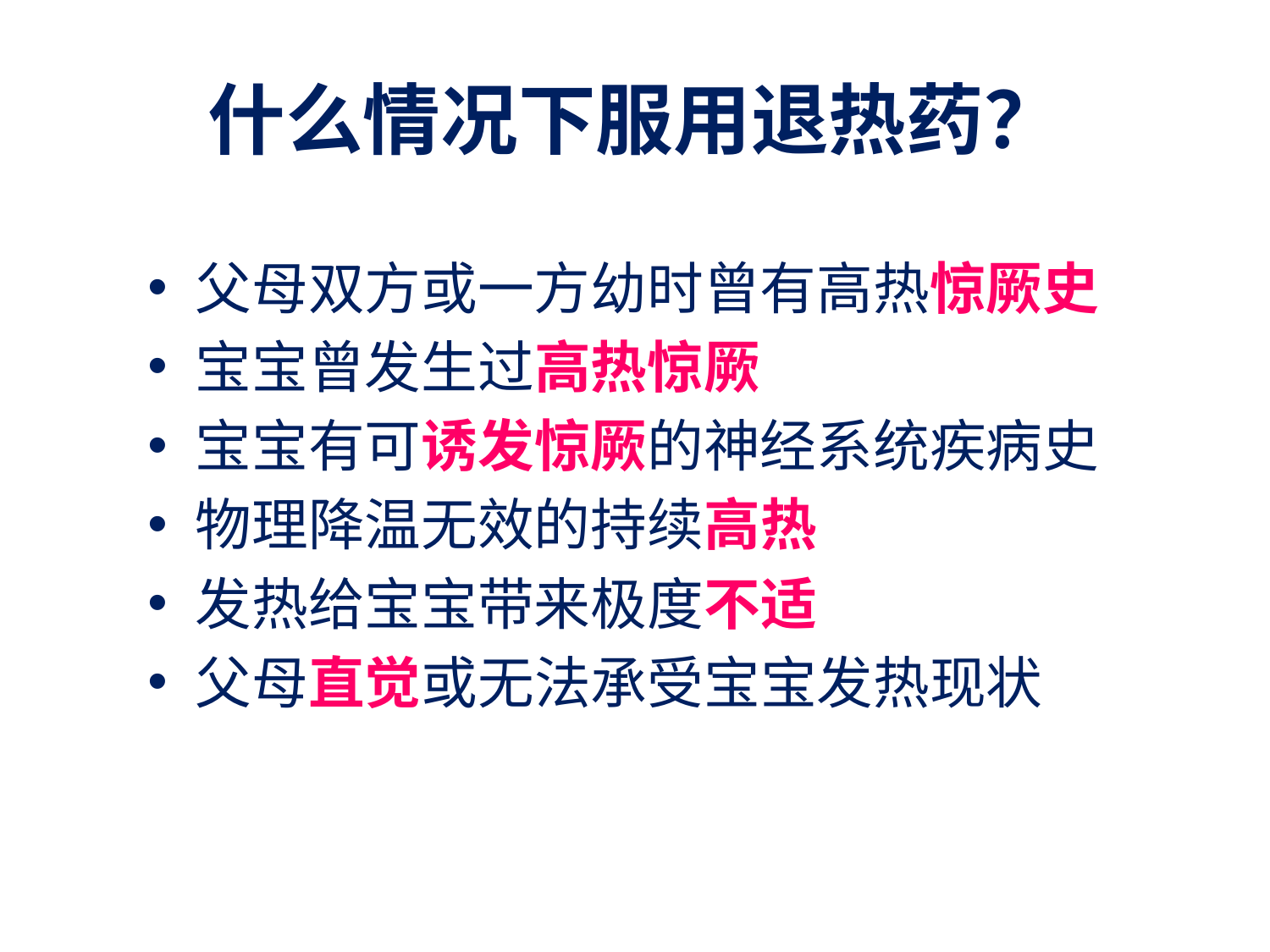

# 什么情况下服用退热药？
父母双方或一方幼时曾有高热惊厥史
宝宝曾发生过高热惊厥
宝宝有可诱发惊厥的神经系统疾病史
物理降温无效的持续高热
发热给宝宝带来极度不适
父母直觉或无法承受宝宝发热现状